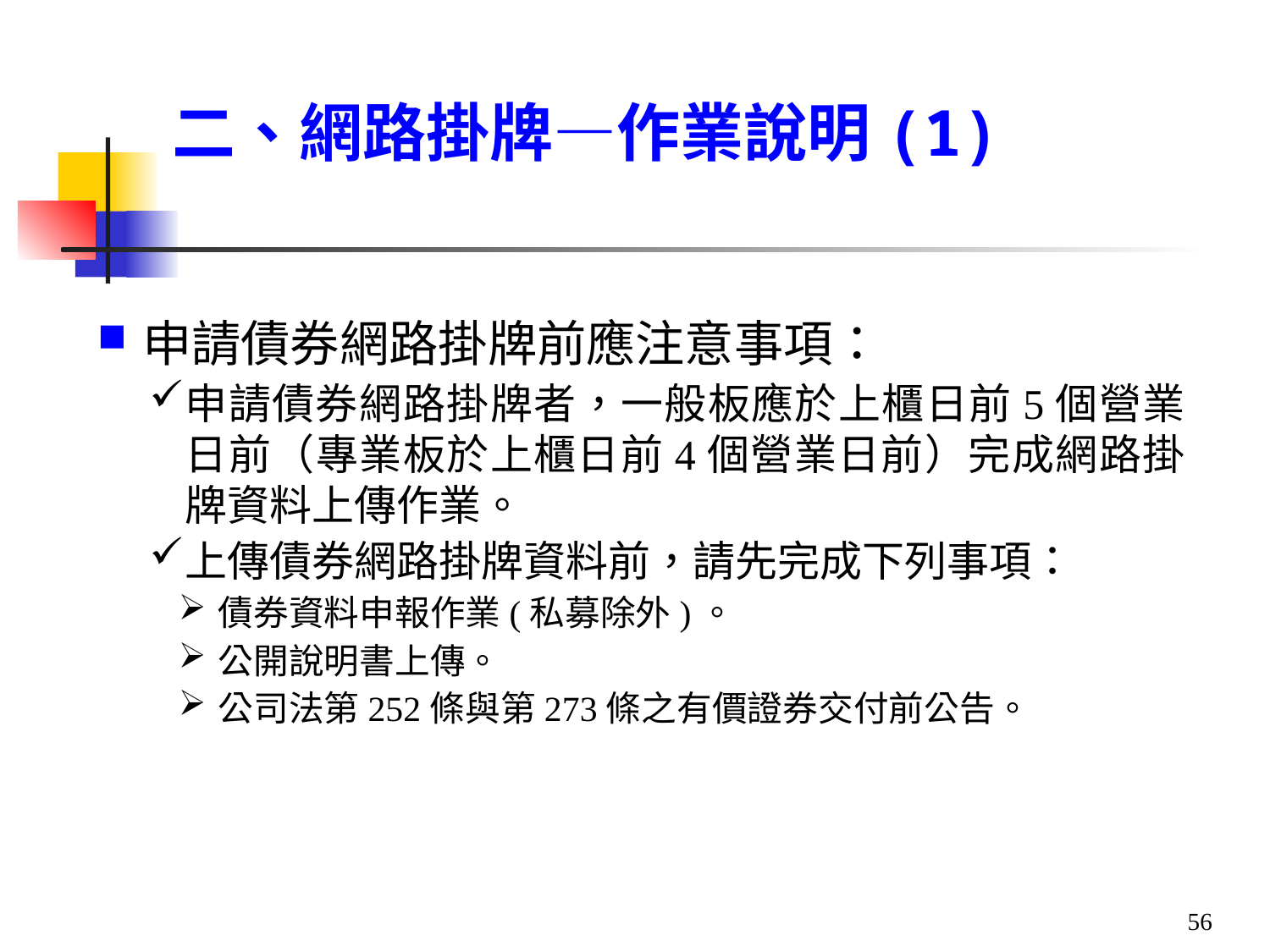

# 二、網路掛牌—作業說明(1)
申請債券網路掛牌前應注意事項：
申請債券網路掛牌者，一般板應於上櫃日前5個營業日前（專業板於上櫃日前4個營業日前）完成網路掛牌資料上傳作業。
上傳債券網路掛牌資料前，請先完成下列事項：
債券資料申報作業(私募除外)。
公開說明書上傳。
公司法第252條與第273條之有價證券交付前公告。
56